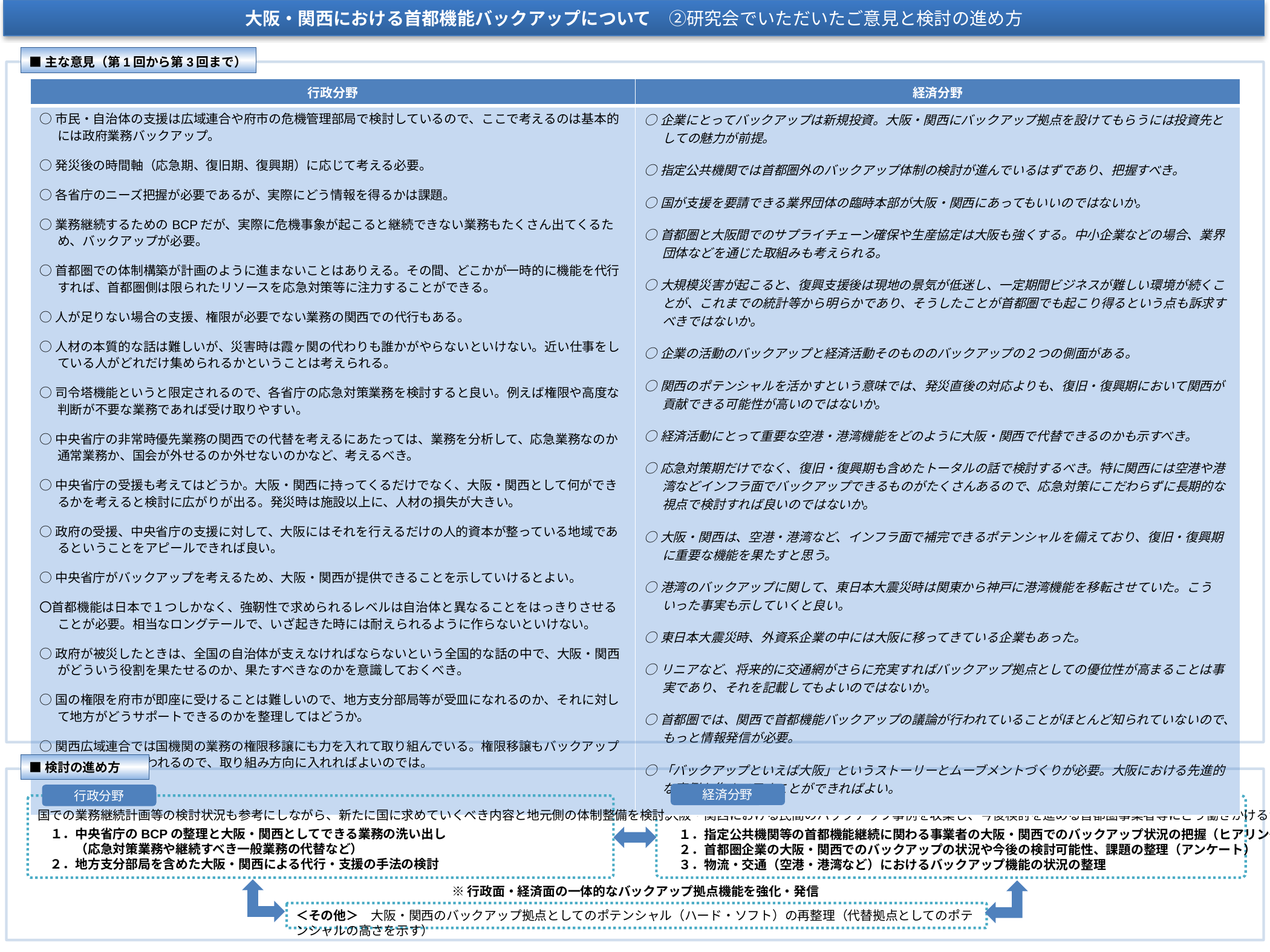

大阪・関西における首都機能バックアップについて　②研究会でいただいたご意見と検討の進め方
■主な意見（第1回から第3回まで）

| 行政分野 | 経済分野 |
| --- | --- |
| ○市民・自治体の支援は広域連合や府市の危機管理部局で検討しているので、ここで考えるのは基本的には政府業務バックアップ。 ○発災後の時間軸（応急期、復旧期、復興期）に応じて考える必要。 ○各省庁のニーズ把握が必要であるが、実際にどう情報を得るかは課題。 ○業務継続するためのBCPだが、実際に危機事象が起こると継続できない業務もたくさん出てくるため、バックアップが必要。 ○首都圏での体制構築が計画のように進まないことはありえる。その間、どこかが一時的に機能を代行すれば、首都圏側は限られたリソースを応急対策等に注力することができる。 ○人が足りない場合の支援、権限が必要でない業務の関西での代行もある。 ○人材の本質的な話は難しいが、災害時は霞ヶ関の代わりも誰かがやらないといけない。近い仕事をしている人がどれだけ集められるかということは考えられる。 ○司令塔機能というと限定されるので、各省庁の応急対策業務を検討すると良い。例えば権限や高度な判断が不要な業務であれば受け取りやすい。 ○中央省庁の非常時優先業務の関西での代替を考えるにあたっては、業務を分析して、応急業務なのか通常業務か、国会が外せるのか外せないのかなど、考えるべき。 ○中央省庁の受援も考えてはどうか。大阪・関西に持ってくるだけでなく、大阪・関西として何ができるかを考えると検討に広がりが出る。発災時は施設以上に、人材の損失が大きい。 ○政府の受援、中央省庁の支援に対して、大阪にはそれを行えるだけの人的資本が整っている地域であるということをアピールできれば良い。 ○中央省庁がバックアップを考えるため、大阪・関西が提供できることを示していけるとよい。 〇首都機能は日本で１つしかなく、強靭性で求められるレベルは自治体と異なることをはっきりさせることが必要。相当なロングテールで、いざ起きた時には耐えられるように作らないといけない。 ○政府が被災したときは、全国の自治体が支えなければならないという全国的な話の中で、大阪・関西がどういう役割を果たせるのか、果たすべきなのかを意識しておくべき。 ○国の権限を府市が即座に受けることは難しいので、地方支分部局等が受皿になれるのか、それに対して地方がどうサポートできるのかを整理してはどうか。 ○関西広域連合では国機関の業務の権限移譲にも力を入れて取り組んでいる。権限移譲もバックアップに関連すると思われるので、取り組み方向に入れればよいのでは。 | ○企業にとってバックアップは新規投資。大阪・関西にバックアップ拠点を設けてもらうには投資先としての魅力が前提。 ○指定公共機関では首都圏外のバックアップ体制の検討が進んでいるはずであり、把握すべき。 ○国が支援を要請できる業界団体の臨時本部が大阪・関西にあってもいいのではないか。 ○首都圏と大阪間でのサプライチェーン確保や生産協定は大阪も強くする。中小企業などの場合、業界団体などを通じた取組みも考えられる。 ○大規模災害が起こると、復興支援後は現地の景気が低迷し、一定期間ビジネスが難しい環境が続くことが、これまでの統計等から明らかであり、そうしたことが首都圏でも起こり得るという点も訴求すべきではないか。 ○企業の活動のバックアップと経済活動そのもののバックアップの２つの側面がある。 ○関西のポテンシャルを活かすという意味では、発災直後の対応よりも、復旧・復興期において関西が貢献できる可能性が高いのではないか。 ○経済活動にとって重要な空港・港湾機能をどのように大阪・関西で代替できるのかも示すべき。 ○応急対策期だけでなく、復旧・復興期も含めたトータルの話で検討するべき。特に関西には空港や港湾などインフラ面でバックアップできるものがたくさんあるので、応急対策にこだわらずに長期的な視点で検討すれば良いのではないか。 ○大阪・関西は、空港・港湾など、インフラ面で補完できるポテンシャルを備えており、復旧・復興期に重要な機能を果たすと思う。 ○港湾のバックアップに関して、東日本大震災時は関東から神戸に港湾機能を移転させていた。こういった事実も示していくと良い。 ○東日本大震災時、外資系企業の中には大阪に移ってきている企業もあった。 ○リニアなど、将来的に交通網がさらに充実すればバックアップ拠点としての優位性が高まることは事実であり、それを記載してもよいのではないか。 ○首都圏では、関西で首都機能バックアップの議論が行われていることがほとんど知られていないので、もっと情報発信が必要。 ○「バックアップといえば大阪」というストーリーとムーブメントづくりが必要。大阪における先進的な事例を集めて示すことができればよい。 |
■検討の進め方

経済分野
行政分野
国での業務継続計画等の検討状況も参考にしながら、新たに国に求めていくべき内容と地元側の体制整備を検討。
　１．中央省庁のBCPの整理と大阪・関西としてできる業務の洗い出し
　　　（応急対策業務や継続すべき一般業務の代替など）
　２．地方支分部局を含めた大阪・関西による代行・支援の手法の検討

※行政面・経済面の一体的なバックアップ拠点機能を強化・発信

＜その他＞　大阪・関西のバックアップ拠点としてのポテンシャル（ハード・ソフト）の再整理（代替拠点としてのポテンシャルの高さを示す）
大阪・関西における民間のバックアップ事例を収集し、今後検討を進める首都圏事業者等にどう働きかけるかを整理。
　１．指定公共機関等の首都機能継続に関わる事業者の大阪・関西でのバックアップ状況の把握（ヒアリング）
　２．首都圏企業の大阪・関西でのバックアップの状況や今後の検討可能性、課題の整理（アンケート）
　３．物流・交通（空港・港湾など）におけるバックアップ機能の状況の整理